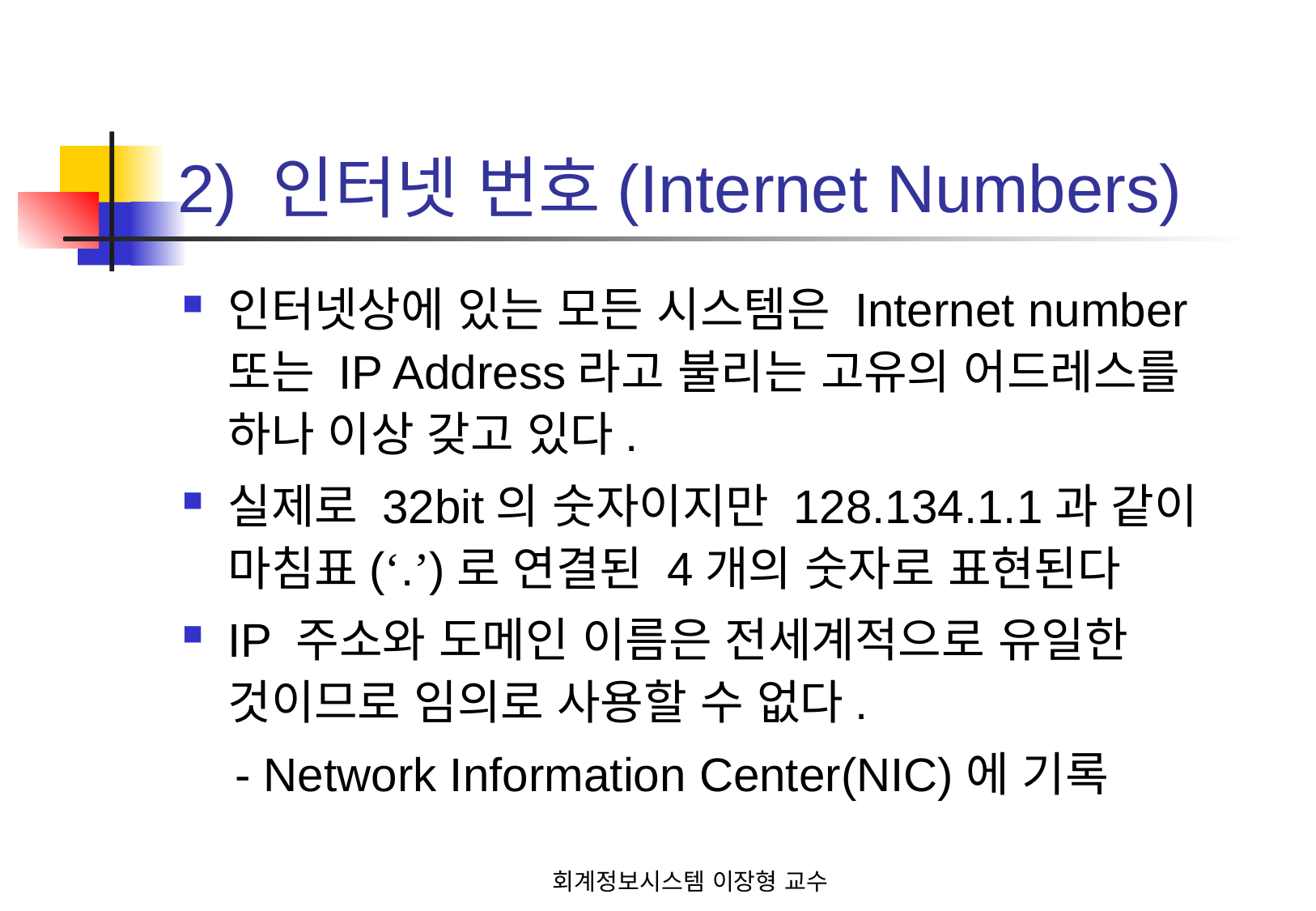

# 2) 인터넷 번호(Internet Numbers)
인터넷상에 있는 모든 시스템은 Internet number 또는 IP Address라고 불리는 고유의 어드레스를 하나 이상 갖고 있다.
실제로 32bit의 숫자이지만 128.134.1.1과 같이 마침표(‘.’)로 연결된 4개의 숫자로 표현된다
IP 주소와 도메인 이름은 전세계적으로 유일한 것이므로 임의로 사용할 수 없다.
    - Network Information Center(NIC)에 기록
회계정보시스템 이장형 교수